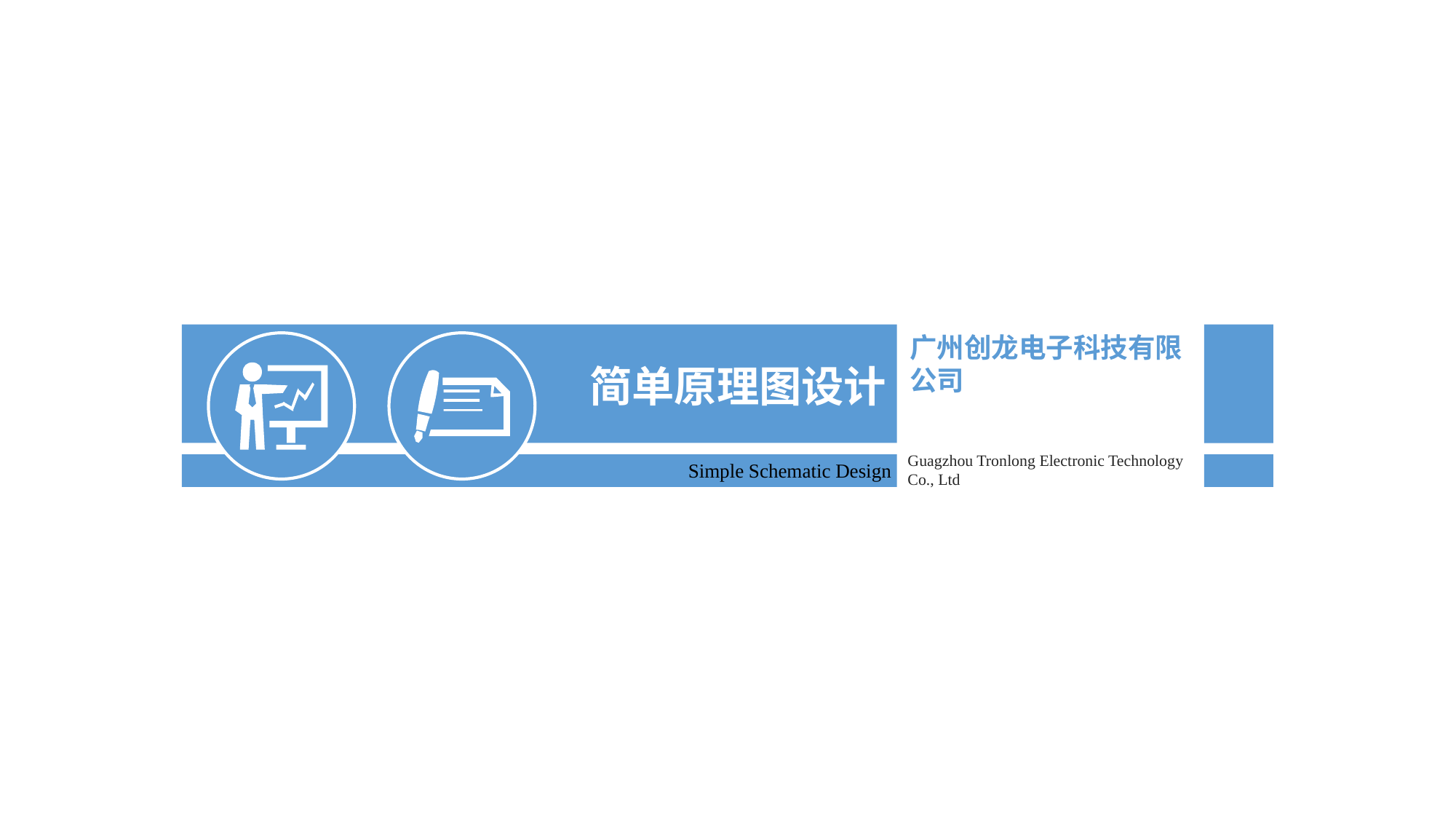

简单原理图设计
Simple Schematic Design

广州创龙电子科技有限公司

Guagzhou Tronlong Electronic Technology Co., Ltd